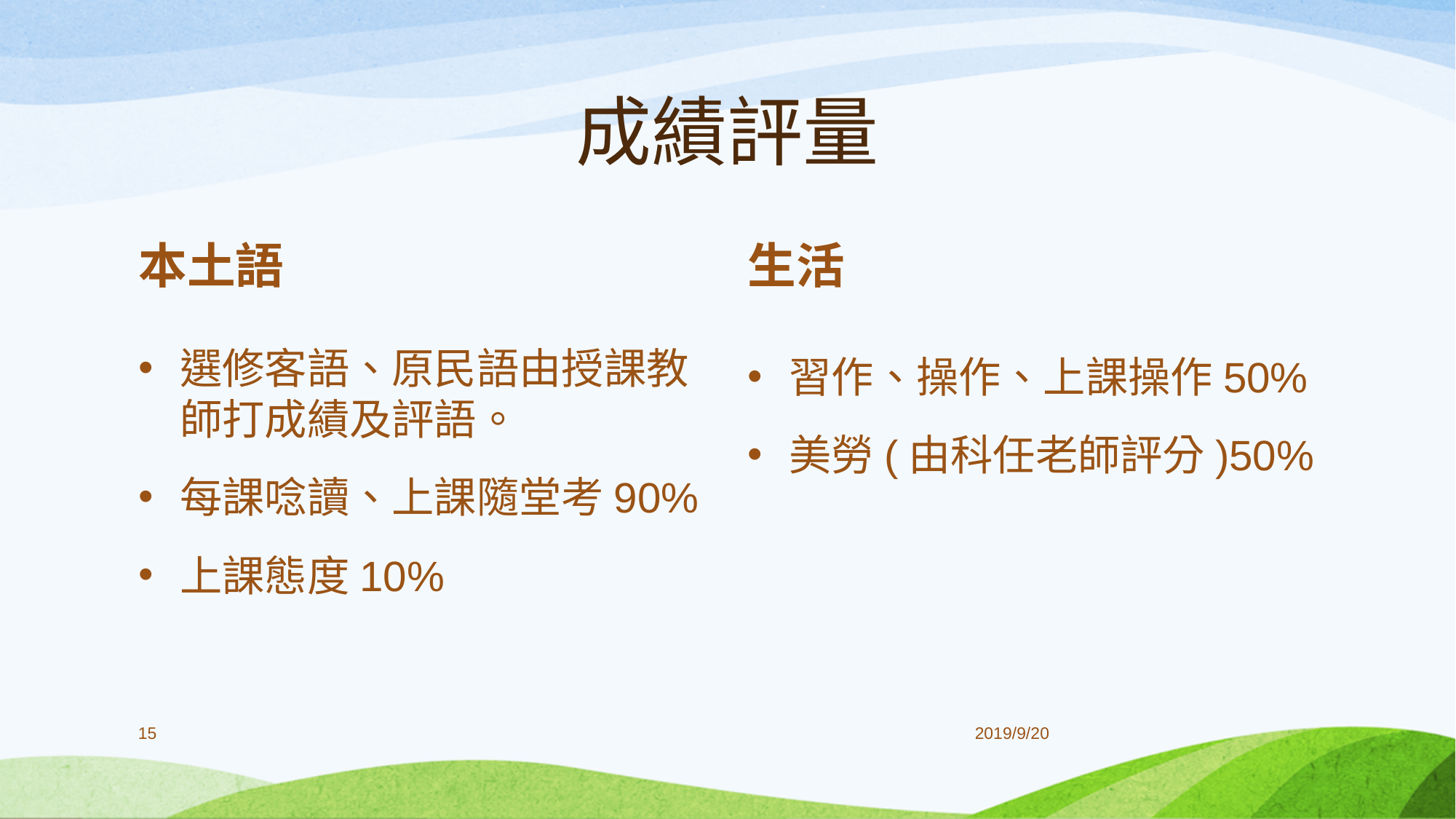

# 成績評量
本土語
生活
選修客語、原民語由授課教師打成績及評語。
每課唸讀、上課隨堂考90%
上課態度10%

習作、操作、上課操作50%
美勞(由科任老師評分)50%
15
2019/9/20